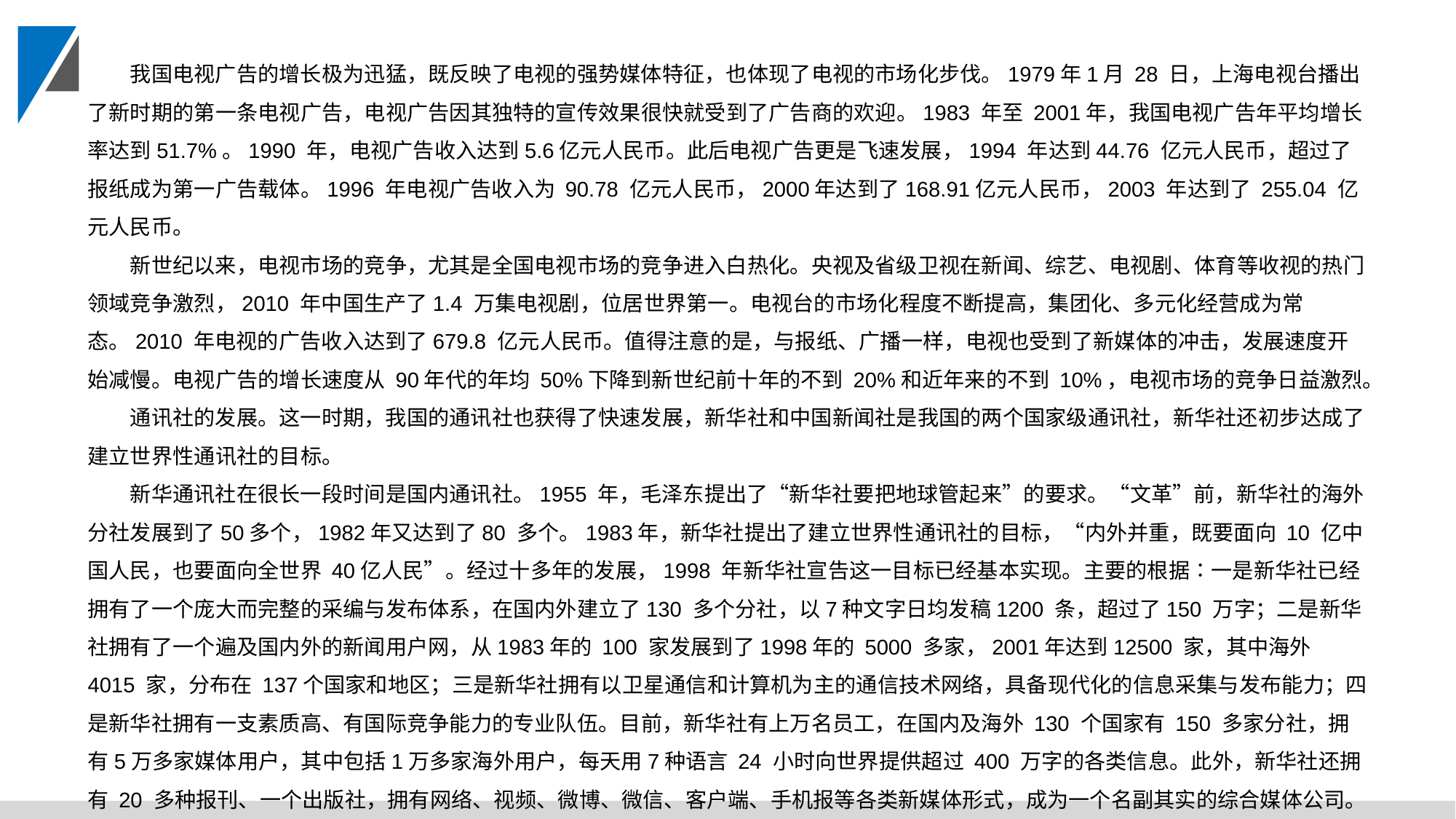

我国电视广告的增长极为迅猛，既反映了电视的强势媒体特征，也体现了电视的市场化步伐。1979年1月 28 日，上海电视台播出了新时期的第一条电视广告，电视广告因其独特的宣传效果很快就受到了广告商的欢迎。1983 年至 2001年，我国电视广告年平均增长率达到51.7%。1990 年，电视广告收入达到5.6亿元人民币。此后电视广告更是飞速发展，1994 年达到44.76 亿元人民币，超过了报纸成为第一广告载体。1996 年电视广告收入为 90.78 亿元人民币，2000年达到了168.91亿元人民币，2003 年达到了 255.04 亿元人民币。
新世纪以来，电视市场的竞争，尤其是全国电视市场的竞争进入白热化。央视及省级卫视在新闻、综艺、电视剧、体育等收视的热门领域竞争激烈，2010 年中国生产了1.4 万集电视剧，位居世界第一。电视台的市场化程度不断提高，集团化、多元化经营成为常态。2010 年电视的广告收入达到了679.8 亿元人民币。值得注意的是，与报纸、广播一样，电视也受到了新媒体的冲击，发展速度开始减慢。电视广告的增长速度从 90年代的年均 50%下降到新世纪前十年的不到 20%和近年来的不到 10%，电视市场的竞争日益激烈。
通讯社的发展。这一时期，我国的通讯社也获得了快速发展，新华社和中国新闻社是我国的两个国家级通讯社，新华社还初步达成了建立世界性通讯社的目标。
新华通讯社在很长一段时间是国内通讯社。1955 年，毛泽东提出了“新华社要把地球管起来”的要求。“文革”前，新华社的海外分社发展到了50多个，1982年又达到了80 多个。1983年，新华社提出了建立世界性通讯社的目标，“内外并重，既要面向 10 亿中国人民，也要面向全世界 40亿人民”。经过十多年的发展，1998 年新华社宣告这一目标已经基本实现。主要的根据∶一是新华社已经拥有了一个庞大而完整的采编与发布体系，在国内外建立了130 多个分社，以7种文字日均发稿1200 条，超过了150 万字；二是新华社拥有了一个遍及国内外的新闻用户网，从1983年的 100 家发展到了1998年的 5000 多家，2001年达到12500 家，其中海外 4015 家，分布在 137个国家和地区；三是新华社拥有以卫星通信和计算机为主的通信技术网络，具备现代化的信息采集与发布能力；四是新华社拥有一支素质高、有国际竞争能力的专业队伍。目前，新华社有上万名员工，在国内及海外 130 个国家有 150 多家分社，拥有5万多家媒体用户，其中包括1万多家海外用户，每天用7种语言 24 小时向世界提供超过 400 万字的各类信息。此外，新华社还拥有 20 多种报刊、一个出版社，拥有网络、视频、微博、微信、客户端、手机报等各类新媒体形式，成为一个名副其实的综合媒体公司。